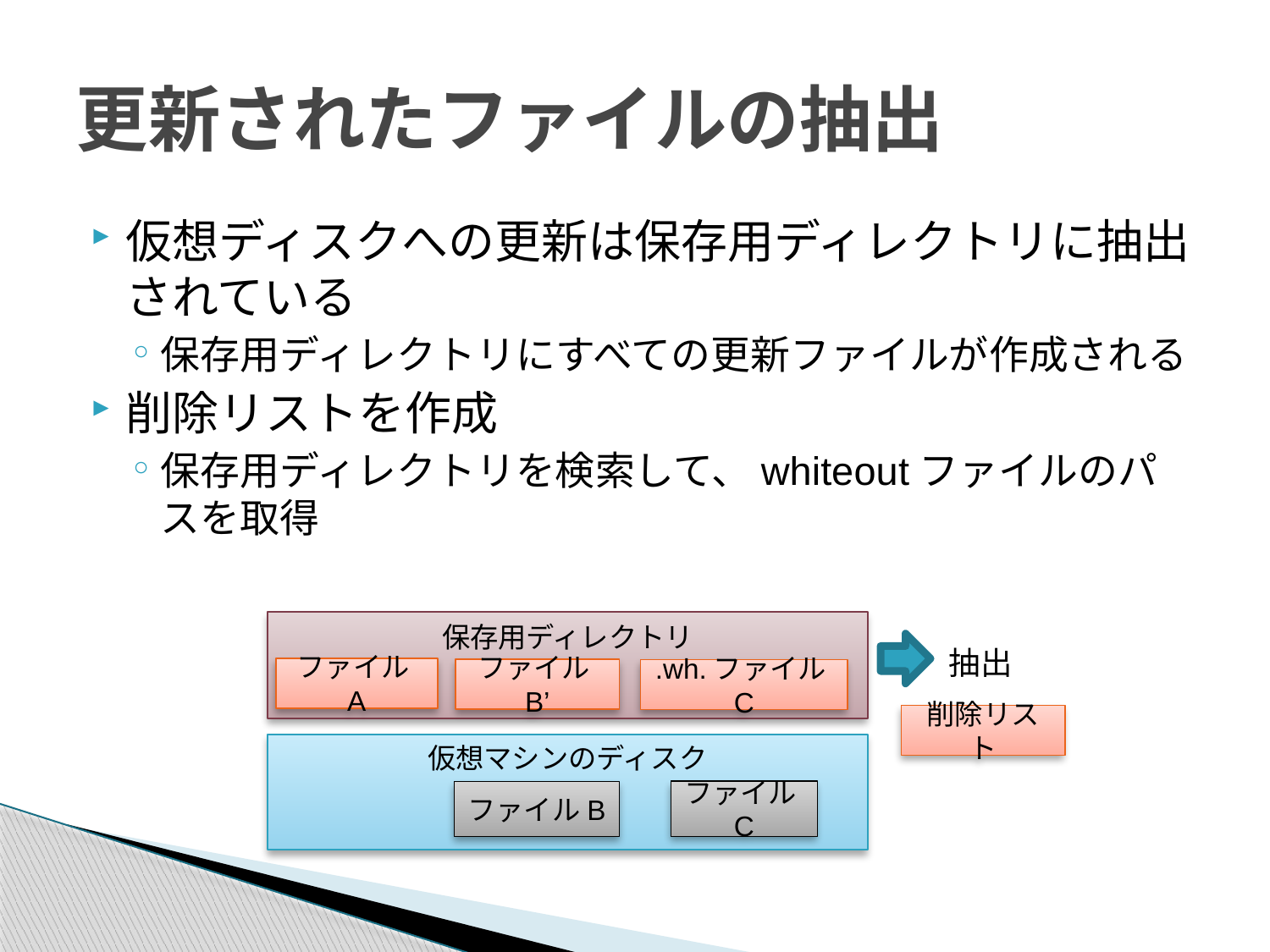

# 更新されたファイルの抽出
仮想ディスクへの更新は保存用ディレクトリに抽出されている
保存用ディレクトリにすべての更新ファイルが作成される
削除リストを作成
保存用ディレクトリを検索して、whiteoutファイルのパスを取得

保存用ディレクトリ

抽出
ファイルA
ファイルB’
.wh.ファイルC
削除リスト
仮想マシンのディスク

ファイルC
ファイルB